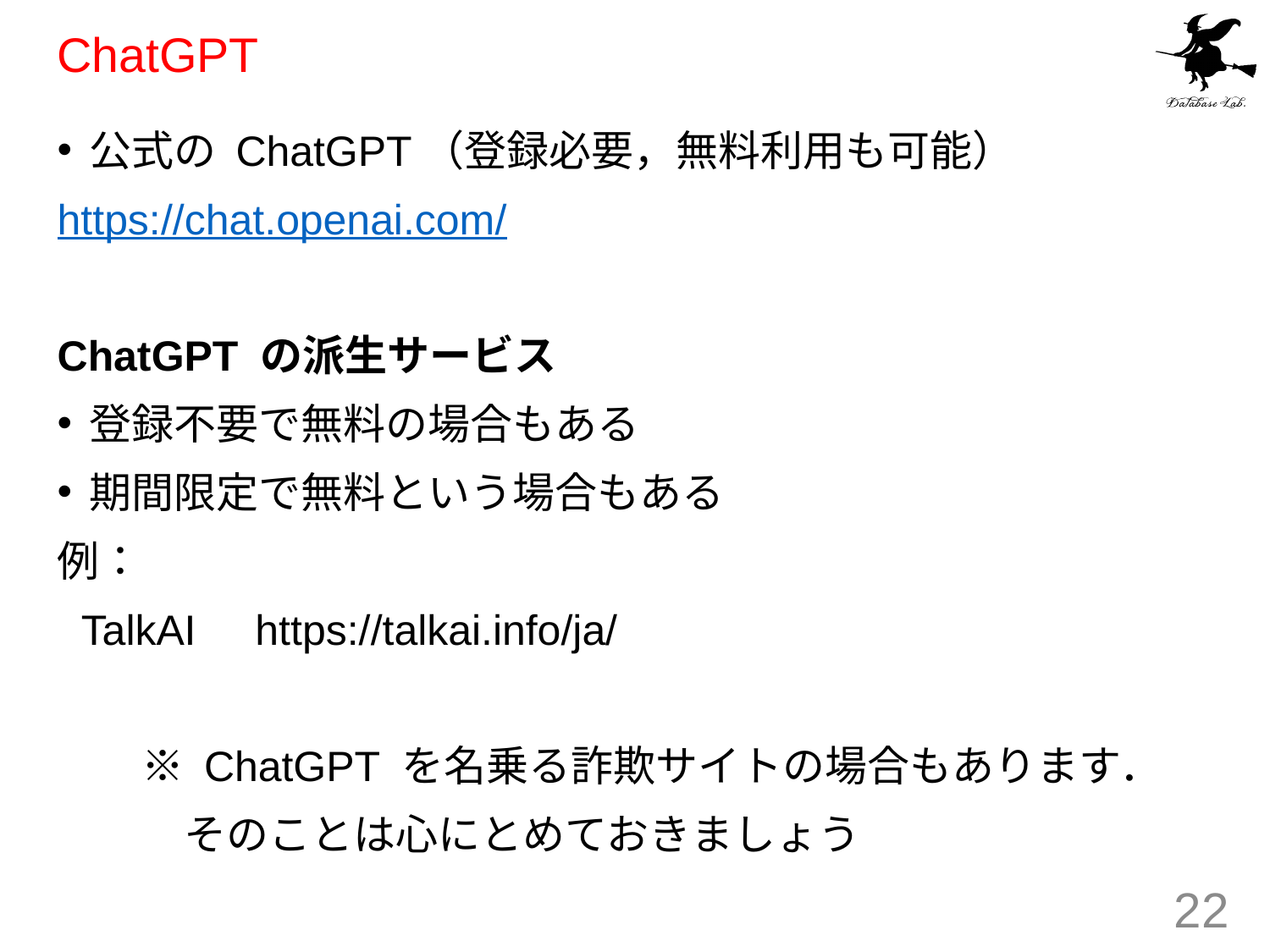

# ChatGPT
公式の ChatGPT（登録必要，無料利用も可能）
https://chat.openai.com/

ChatGPT の派生サービス
登録不要で無料の場合もある
期間限定で無料という場合もある
例：
  TalkAI     https://talkai.info/ja/

　　※ ChatGPT を名乗る詐欺サイトの場合もあります．
　　　そのことは心にとめておきましょう
22